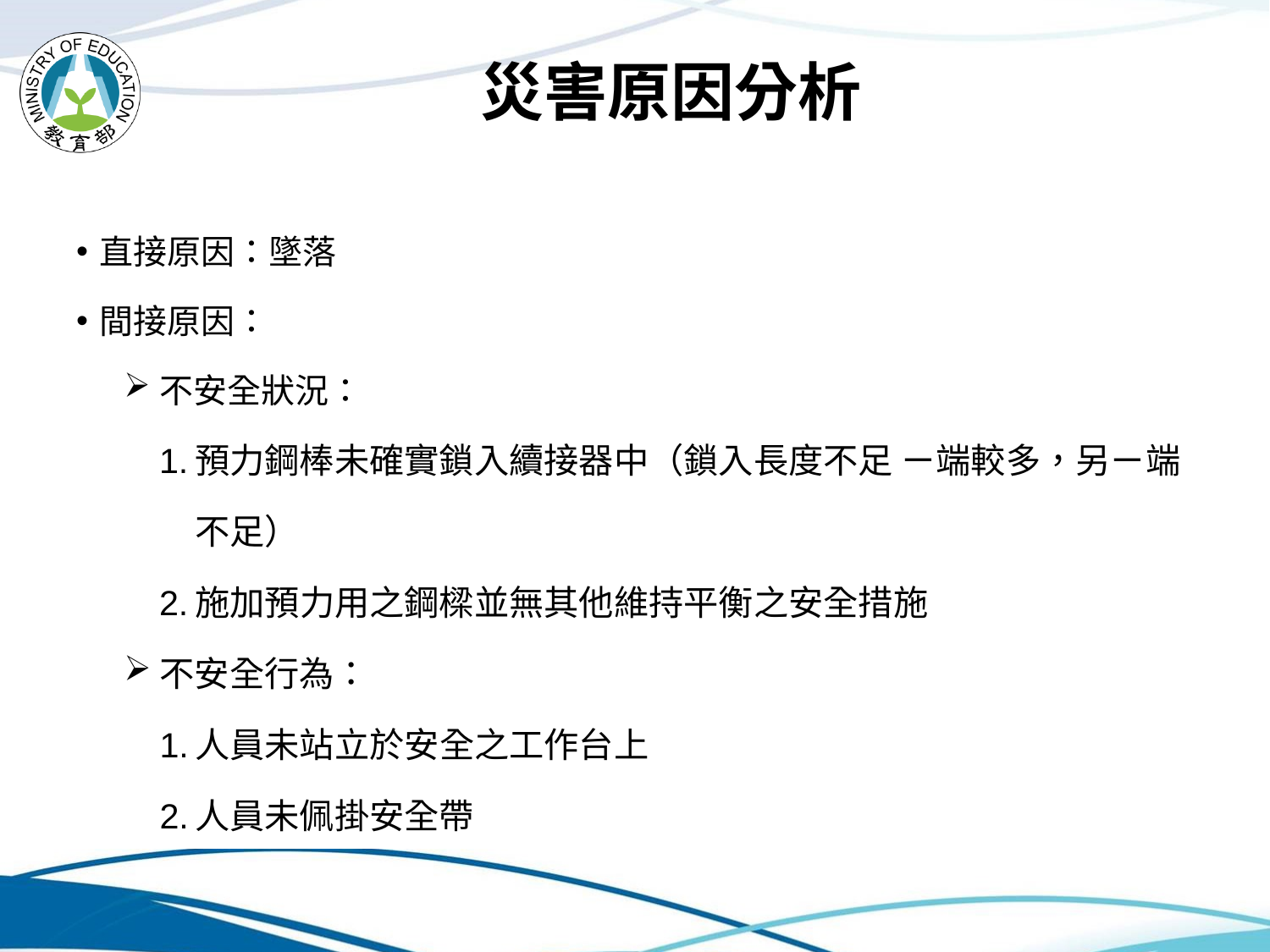

# 災害原因分析
直接原因：墜落
間接原因：
不安全狀況：
預力鋼棒未確實鎖入續接器中（鎖入長度不足 ㄧ端較多，另ㄧ端不足）
施加預力用之鋼樑並無其他維持平衡之安全措施
不安全行為：
人員未站立於安全之工作台上
人員未佩掛安全帶